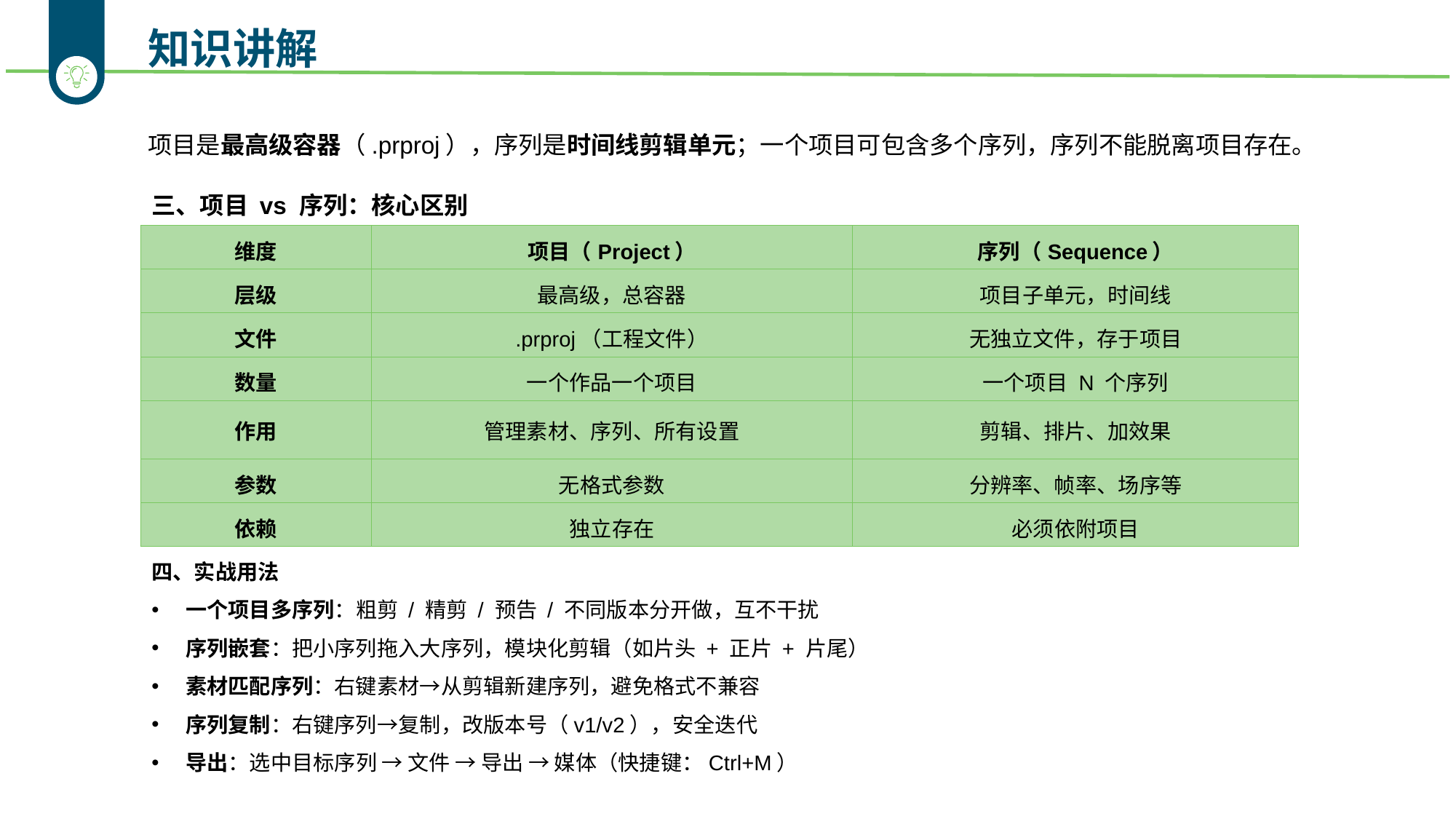

知识讲解

项目是最高级容器（.prproj），序列是时间线剪辑单元；一个项目可包含多个序列，序列不能脱离项目存在。
三、项目 vs 序列：核心区别
| 维度 | 项目（Project） | 序列（Sequence） |
| --- | --- | --- |
| 层级 | 最高级，总容器 | 项目子单元，时间线 |
| 文件 | .prproj（工程文件） | 无独立文件，存于项目 |
| 数量 | 一个作品一个项目 | 一个项目 N 个序列 |
| 作用 | 管理素材、序列、所有设置 | 剪辑、排片、加效果 |
| 参数 | 无格式参数 | 分辨率、帧率、场序等 |
| 依赖 | 独立存在 | 必须依附项目 |
四、实战用法
一个项目多序列：粗剪 / 精剪 / 预告 / 不同版本分开做，互不干扰
序列嵌套：把小序列拖入大序列，模块化剪辑（如片头 + 正片 + 片尾）
素材匹配序列：右键素材→从剪辑新建序列，避免格式不兼容
序列复制：右键序列→复制，改版本号（v1/v2），安全迭代
导出：选中目标序列 → 文件 → 导出 → 媒体（快捷键：Ctrl+M）